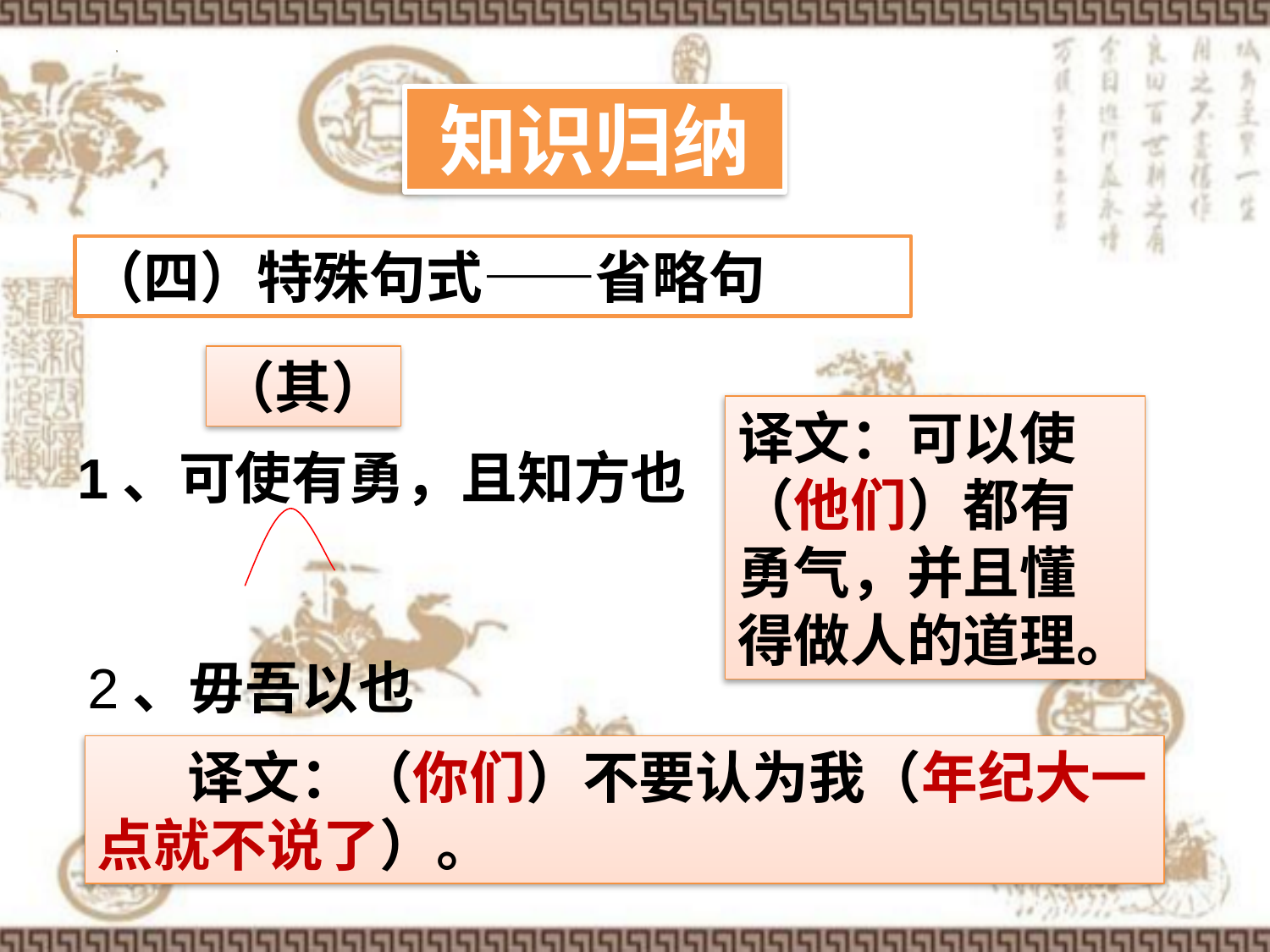

知识归纳
（四）特殊句式——省略句
（其）
译文：可以使（他们）都有勇气，并且懂得做人的道理。
1、可使有勇，且知方也

2、毋吾以也
      译文：（你们）不要认为我（年纪大一点就不说了）。